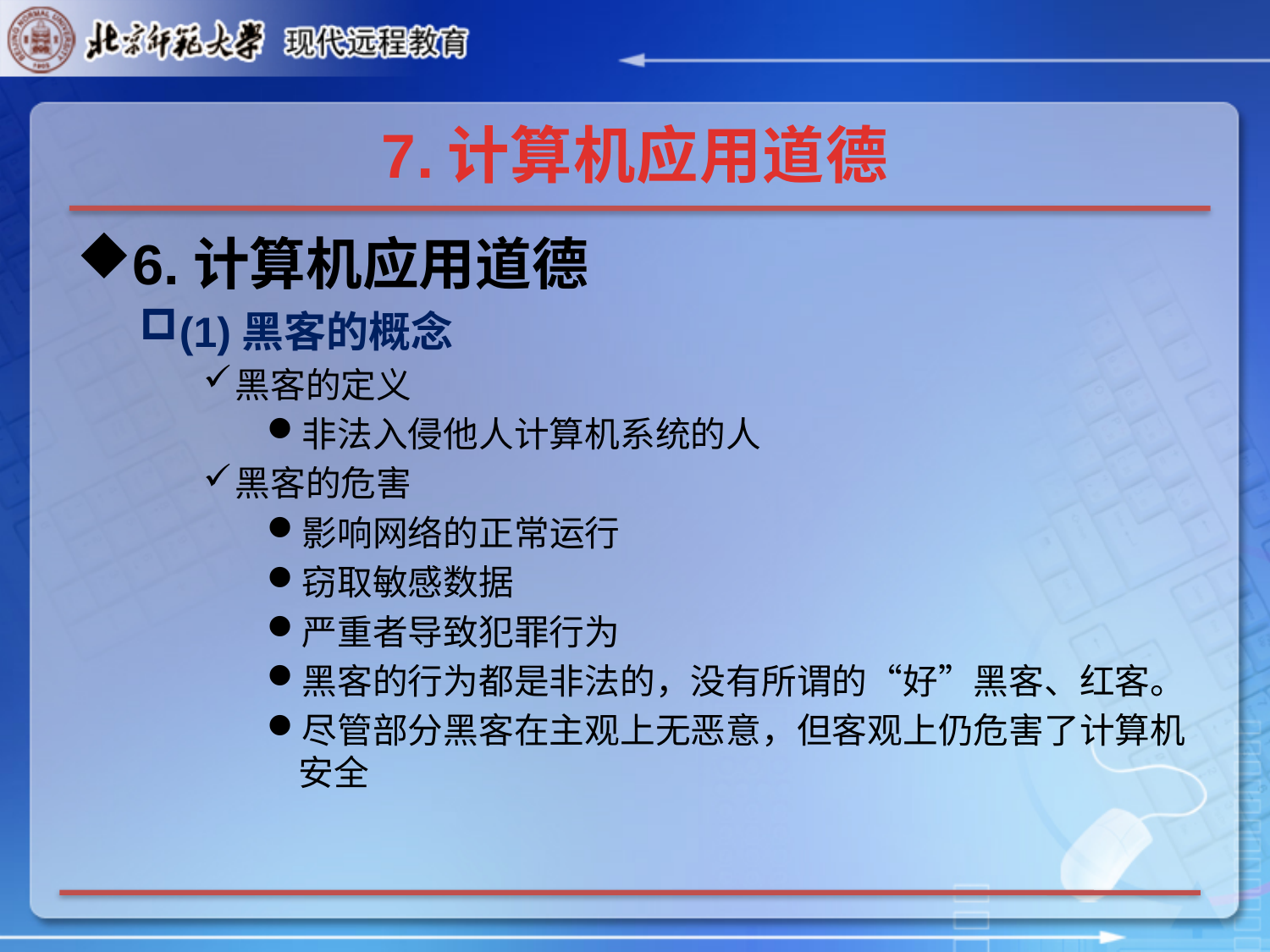

# 7.计算机应用道德
6.计算机应用道德
(1)黑客的概念
黑客的定义
非法入侵他人计算机系统的人
黑客的危害
影响网络的正常运行
窃取敏感数据
严重者导致犯罪行为
黑客的行为都是非法的，没有所谓的“好”黑客、红客。
尽管部分黑客在主观上无恶意，但客观上仍危害了计算机安全